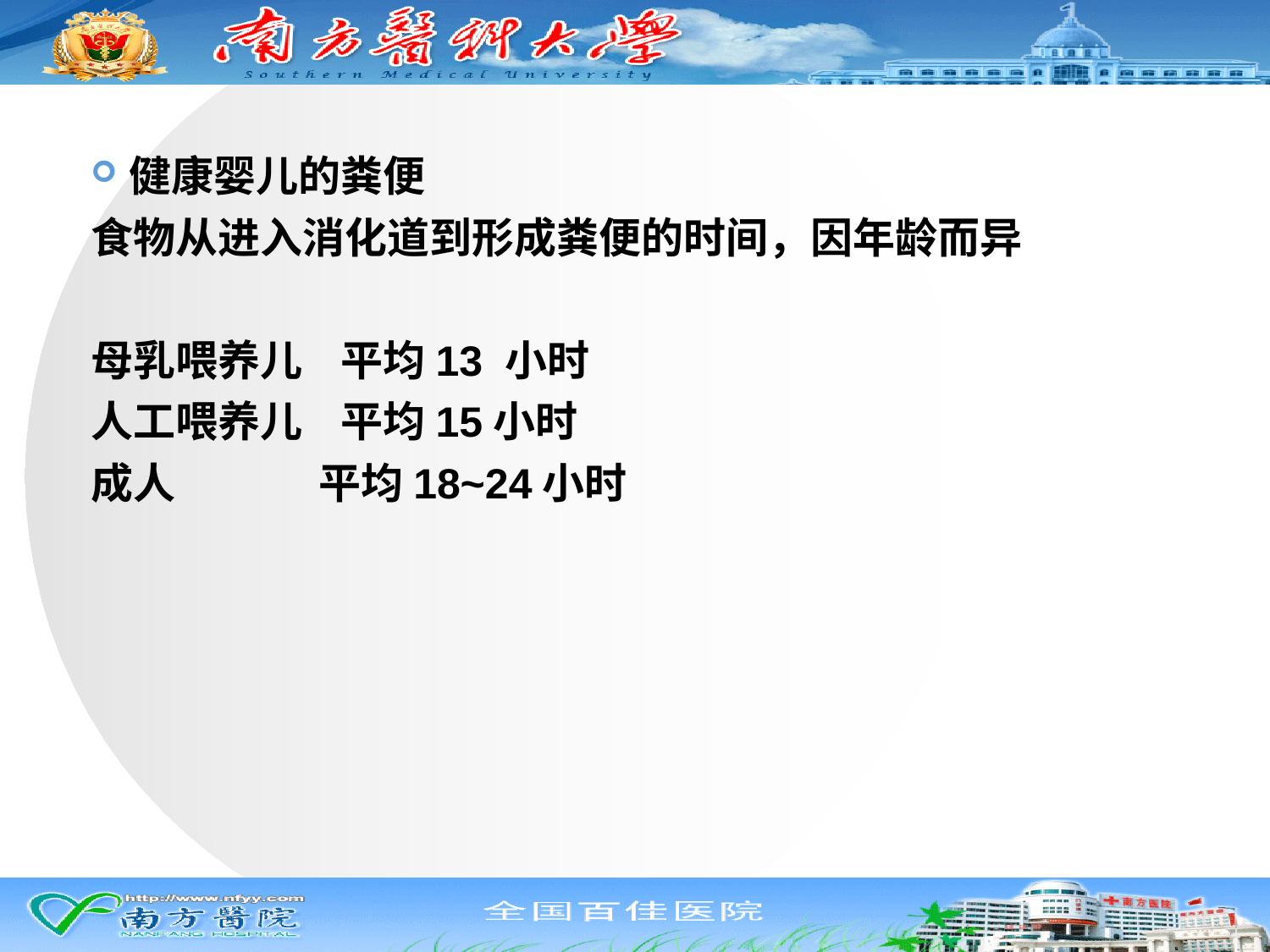

健康婴儿的粪便
食物从进入消化道到形成粪便的时间，因年龄而异

母乳喂养儿    平均13 小时
人工喂养儿    平均15小时
成人               平均18~24小时